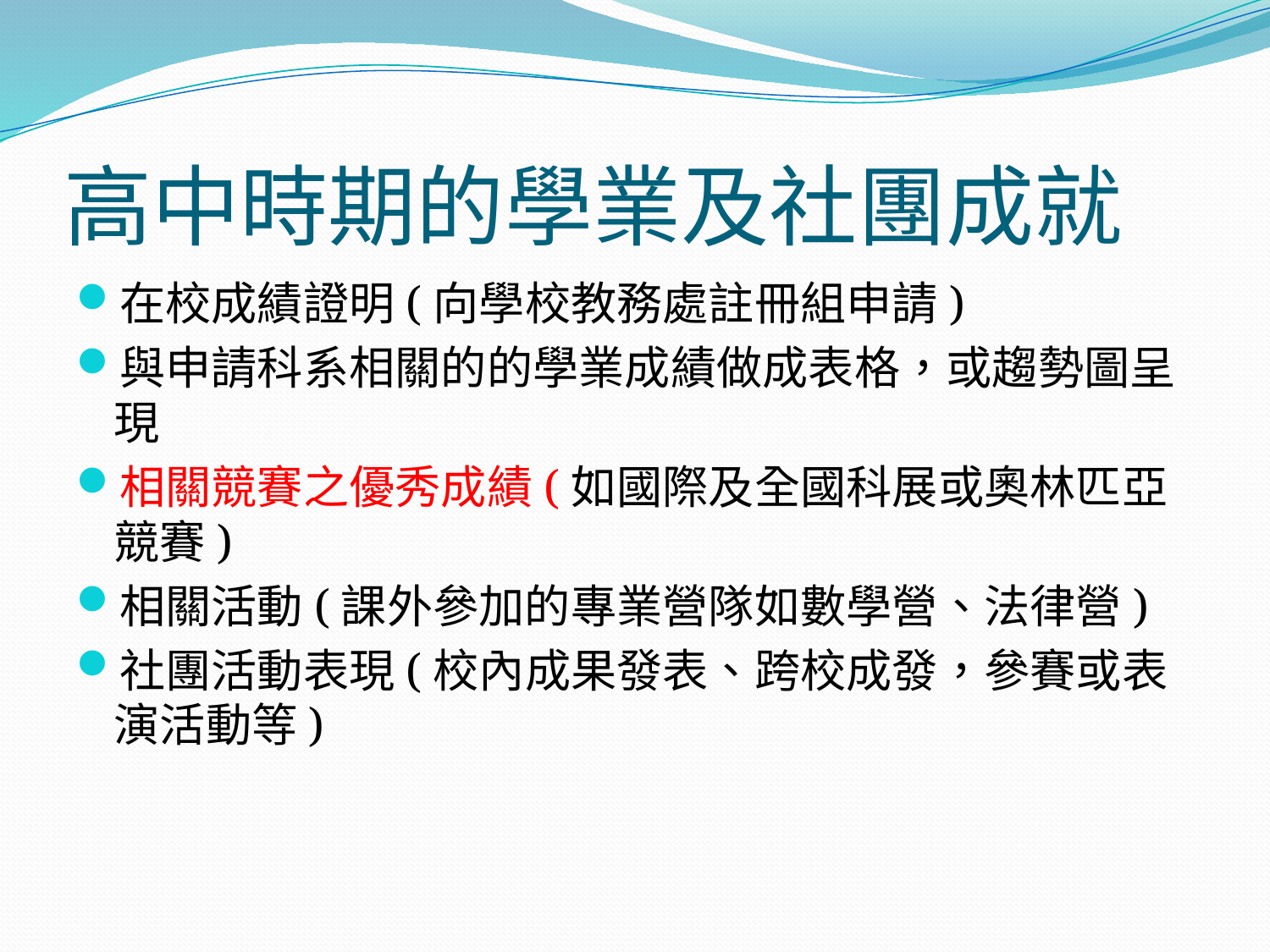

# 高中時期的學業及社團成就
在校成績證明(向學校教務處註冊組申請)
與申請科系相關的的學業成績做成表格，或趨勢圖呈現
相關競賽之優秀成績(如國際及全國科展或奧林匹亞競賽)
相關活動(課外參加的專業營隊如數學營、法律營)
社團活動表現(校內成果發表、跨校成發，參賽或表演活動等)